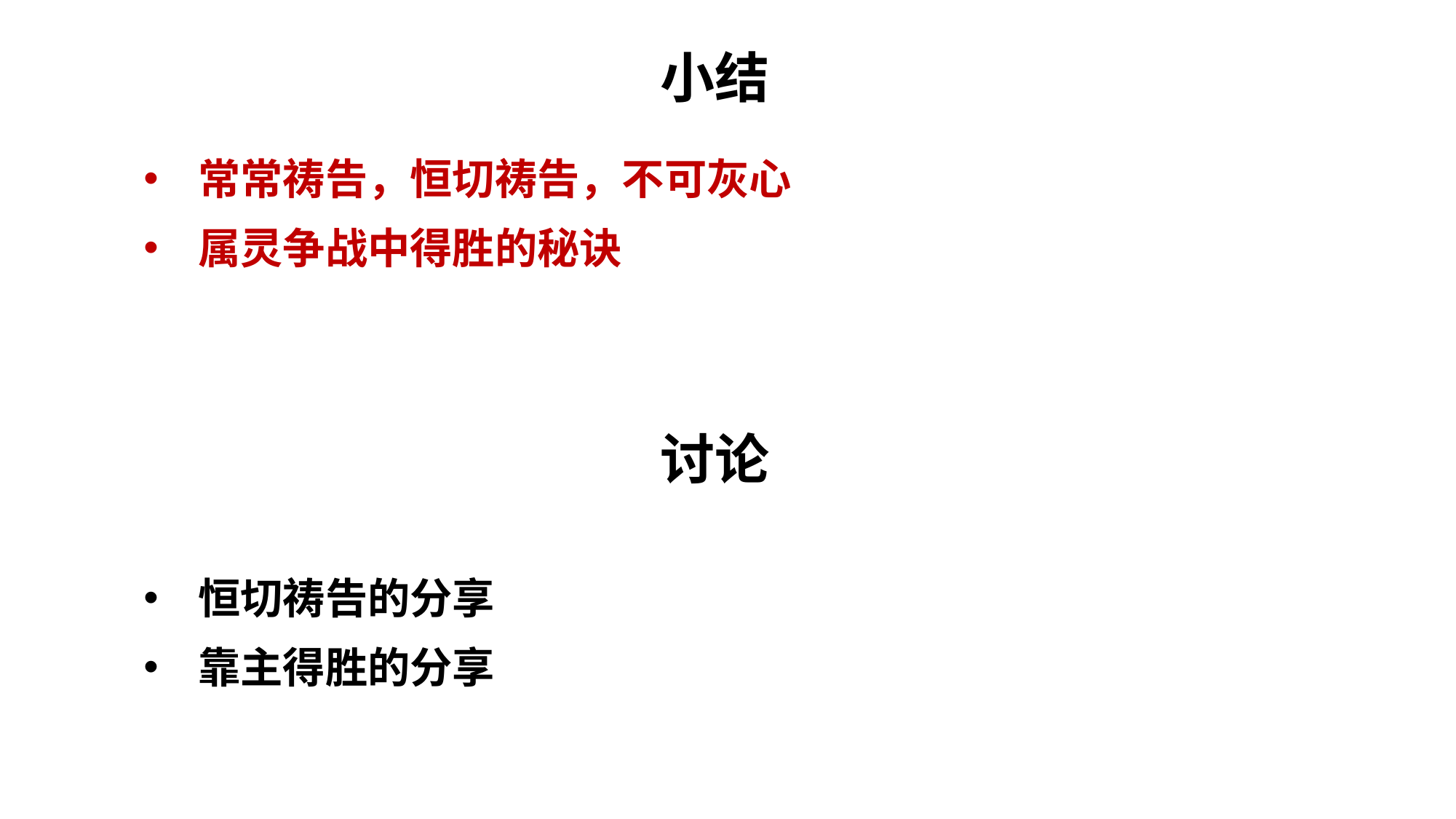

小结
常常祷告，恒切祷告，不可灰心
属灵争战中得胜的秘诀

讨论
恒切祷告的分享
靠主得胜的分享